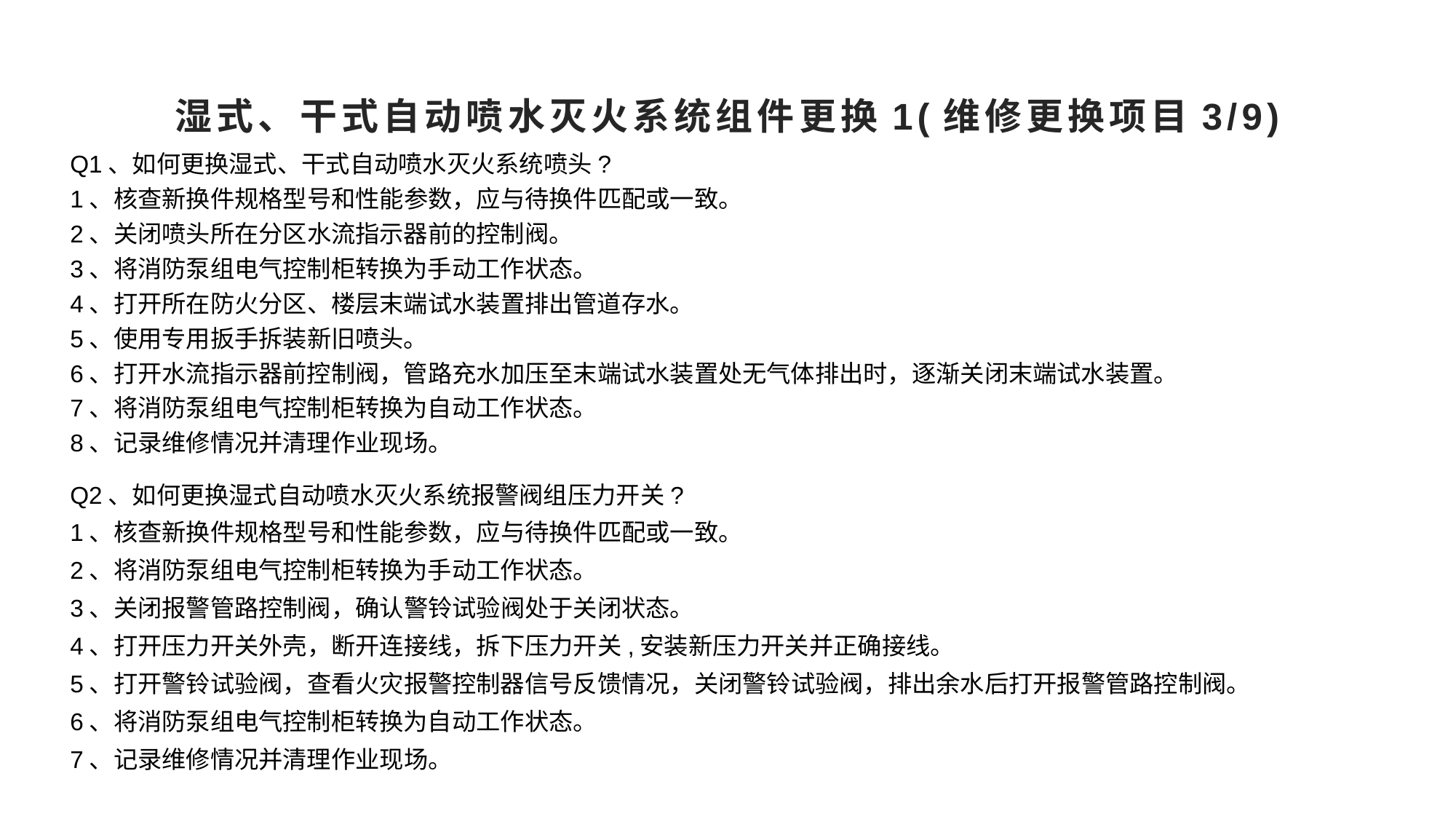

# 湿式、干式自动喷水灭火系统组件更换1(维修更换项目3/9)
Q1、如何更换湿式、干式自动喷水灭火系统喷头?
1、核查新换件规格型号和性能参数，应与待换件匹配或一致。
2、关闭喷头所在分区水流指示器前的控制阀。
3、将消防泵组电气控制柜转换为手动工作状态。
4、打开所在防火分区、楼层末端试水装置排出管道存水。
5、使用专用扳手拆装新旧喷头。
6、打开水流指示器前控制阀，管路充水加压至末端试水装置处无气体排出时，逐渐关闭末端试水装置。
7、将消防泵组电气控制柜转换为自动工作状态。
8、记录维修情况并清理作业现场。
Q2、如何更换湿式自动喷水灭火系统报警阀组压力开关?
1、核查新换件规格型号和性能参数，应与待换件匹配或一致。
2、将消防泵组电气控制柜转换为手动工作状态。
3、关闭报警管路控制阀，确认警铃试验阀处于关闭状态。
4、打开压力开关外壳，断开连接线，拆下压力开关,安装新压力开关并正确接线。
5、打开警铃试验阀，查看火灾报警控制器信号反馈情况，关闭警铃试验阀，排出余水后打开报警管路控制阀。
6、将消防泵组电气控制柜转换为自动工作状态。
7、记录维修情况并清理作业现场。
17